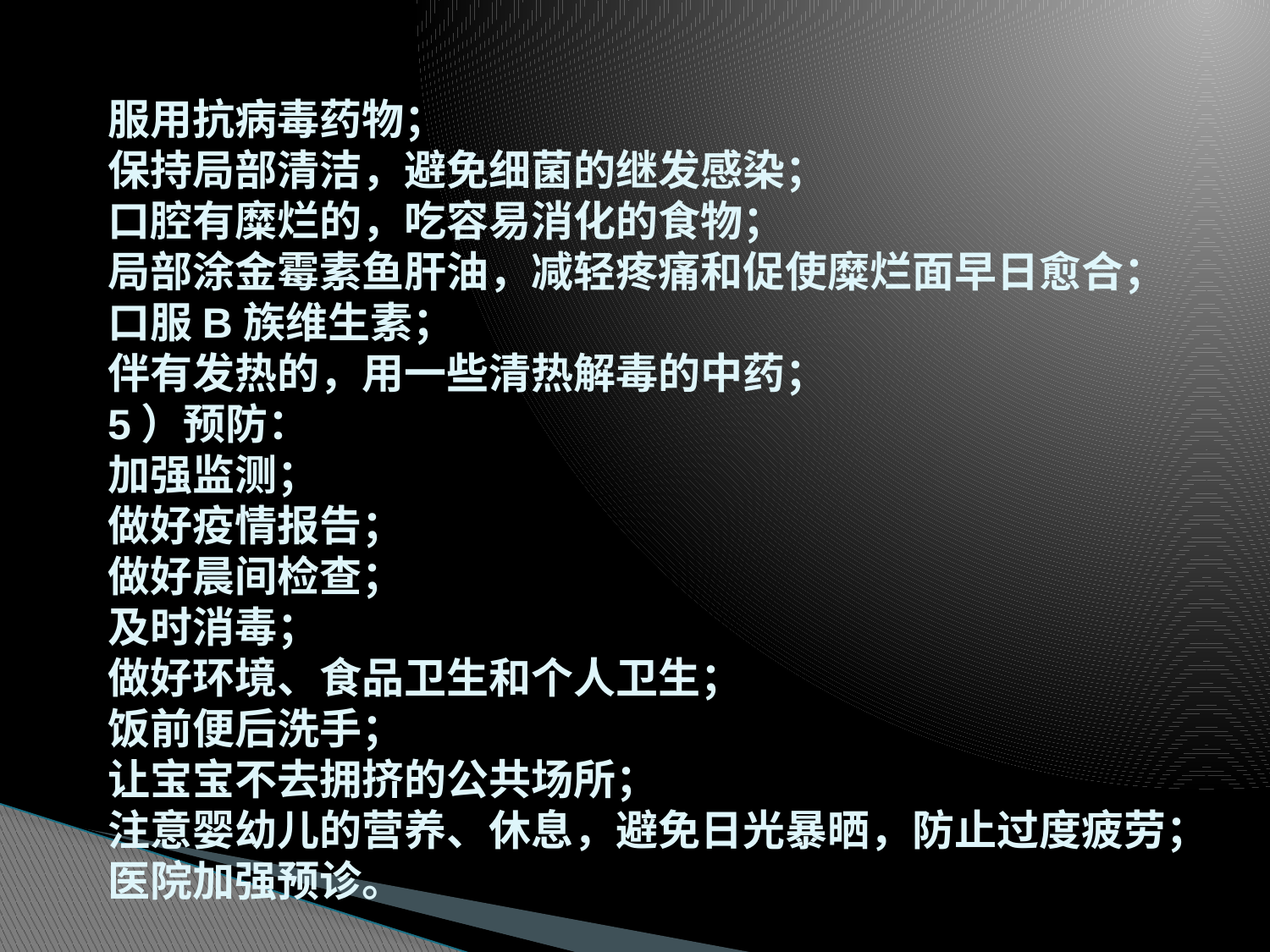

# 服用抗病毒药物； 保持局部清洁，避免细菌的继发感染； 口腔有糜烂的，吃容易消化的食物； 局部涂金霉素鱼肝油，减轻疼痛和促使糜烂面早日愈合； 口服B族维生素； 伴有发热的，用一些清热解毒的中药； 5）预防： 加强监测； 做好疫情报告； 做好晨间检查； 及时消毒； 做好环境、食品卫生和个人卫生； 饭前便后洗手； 让宝宝不去拥挤的公共场所； 注意婴幼儿的营养、休息，避免日光暴晒，防止过度疲劳； 医院加强预诊。